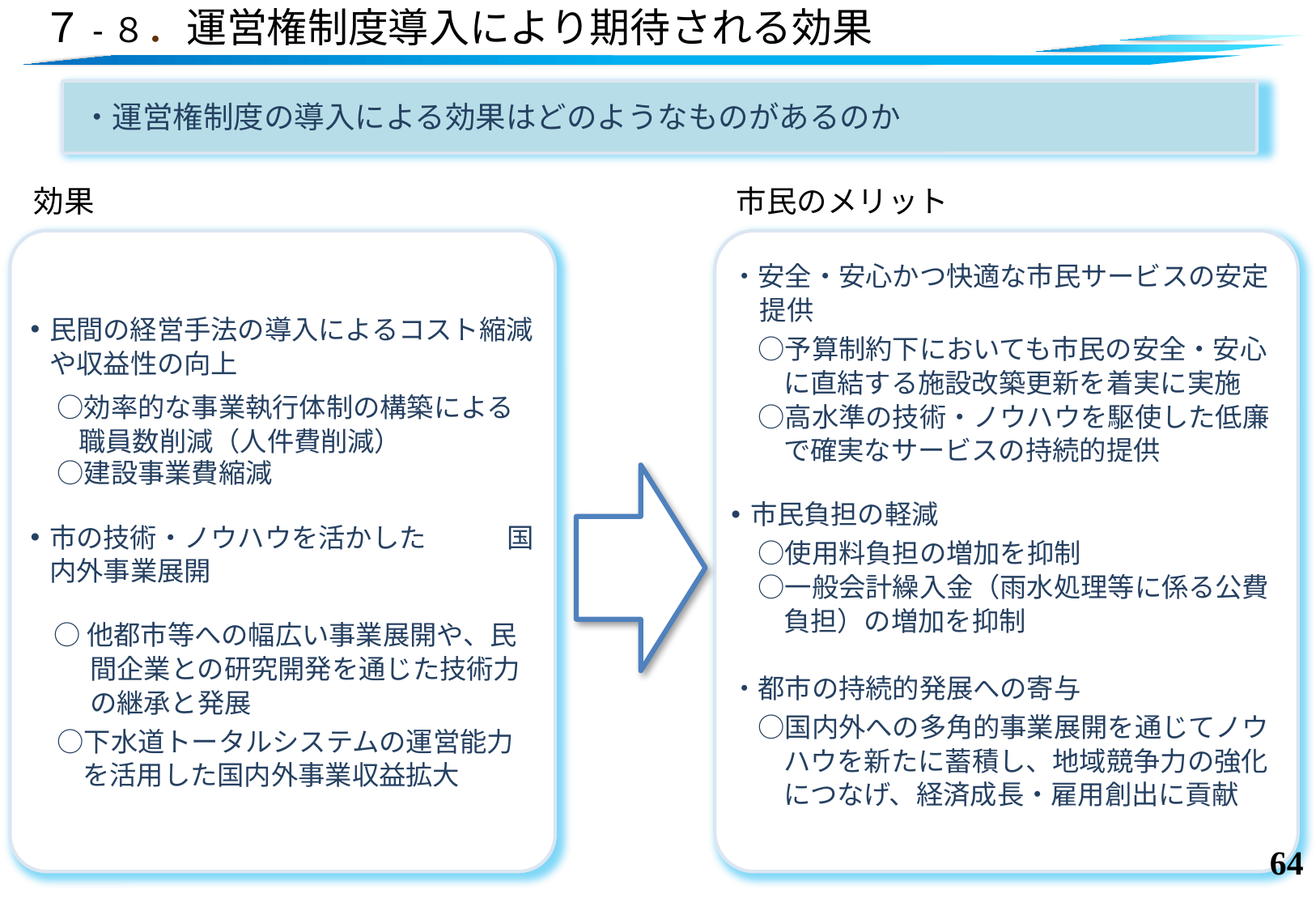

# ７-８．運営権制度導入により期待される効果
・運営権制度の導入による効果はどのようなものがあるのか
効果
市民のメリット
民間の経営手法の導入によるコスト縮減や収益性の向上
　○効率的な事業執行体制の構築による職員数削減（人件費削減）
　○建設事業費縮減
市の技術・ノウハウを活かした　　　国内外事業展開
○他都市等への幅広い事業展開や、民間企業との研究開発を通じた技術力の継承と発展
　○下水道トータルシステムの運営能力を活用した国内外事業収益拡大
・安全・安心かつ快適な市民サービスの安定提供
　○予算制約下においても市民の安全・安心に直結する施設改築更新を着実に実施
　○高水準の技術・ノウハウを駆使した低廉で確実なサービスの持続的提供
市民負担の軽減
　○使用料負担の増加を抑制
　○一般会計繰入金（雨水処理等に係る公費負担）の増加を抑制

・都市の持続的発展への寄与
　○国内外への多角的事業展開を通じてノウハウを新たに蓄積し、地域競争力の強化につなげ、経済成長・雇用創出に貢献

64